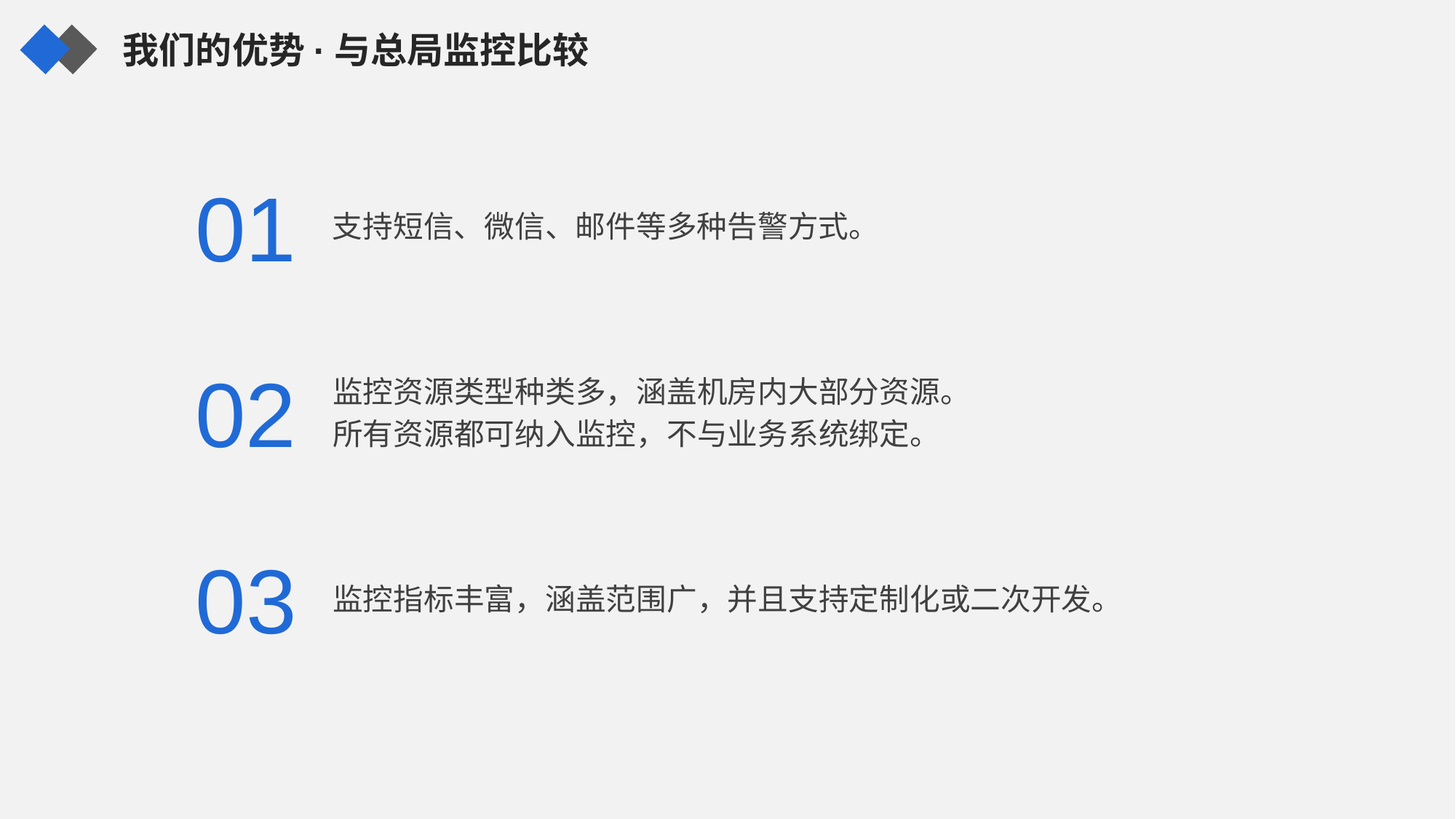

我们的优势·与总局监控比较

01
支持短信、微信、邮件等多种告警方式。
02
监控资源类型种类多，涵盖机房内大部分资源。
所有资源都可纳入监控，不与业务系统绑定。
03
监控指标丰富，涵盖范围广，并且支持定制化或二次开发。